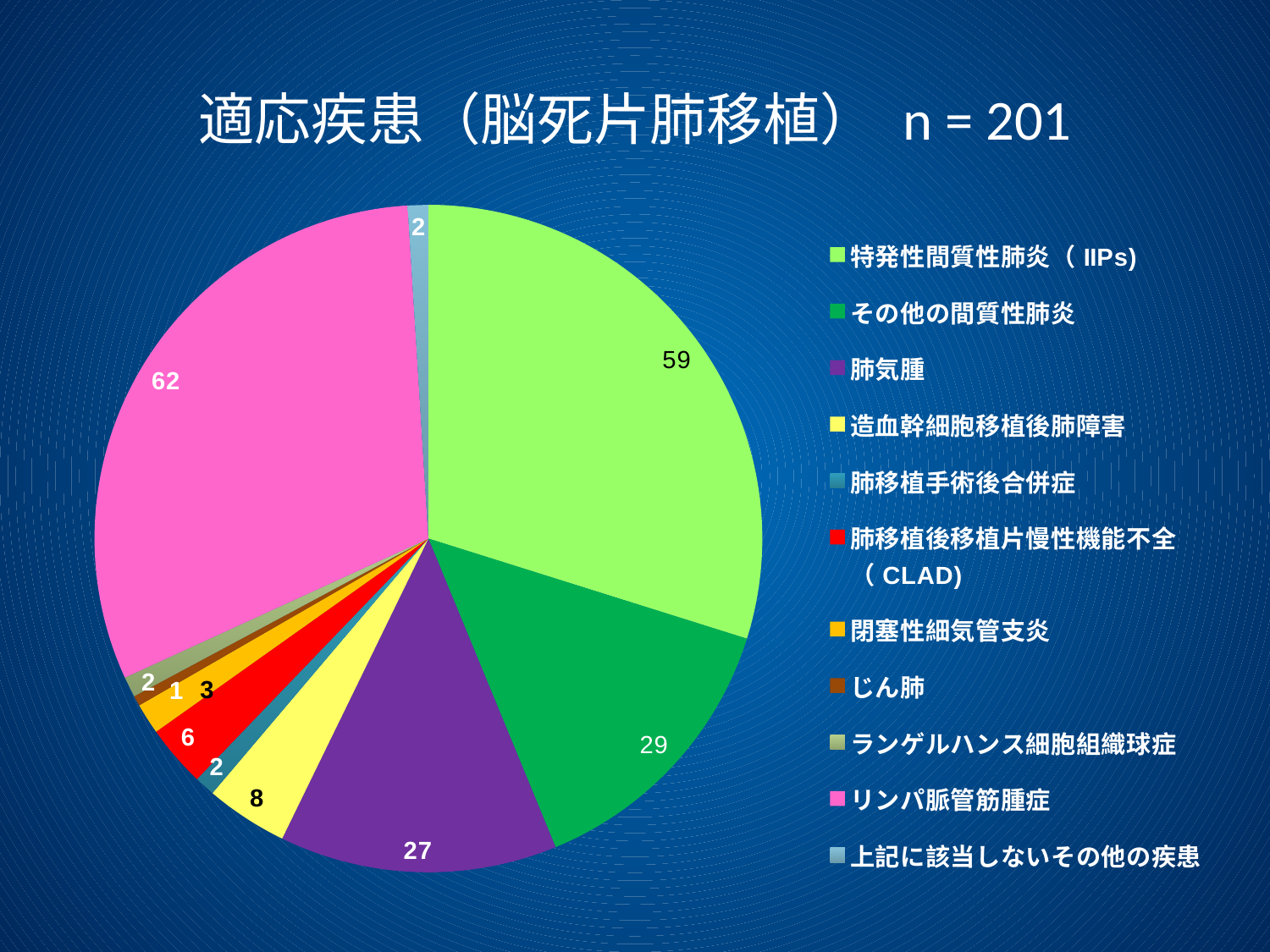

# 適応疾患（脳死片肺移植） n = 201

### Chart

| Category | 脳死片肺 |
|---|---|
| 特発性間質性肺炎（IIPs) | 60.0 |
| その他の間質性肺炎 | 28.0 |
| 肺気腫 | 27.0 |
| 造血幹細胞移植後肺障害 | 8.0 |
| 肺移植手術後合併症 | 2.0 |
| 肺移植後移植片慢性機能不全（CLAD) | 6.0 |
| 閉塞性細気管支炎 | 3.0 |
| じん肺 | 1.0 |
| ランゲルハンス細胞組織球症 | 2.0 |
| リンパ脈管筋腫症 | 62.0 |
| 上記に該当しないその他の疾患 | 2.0 |